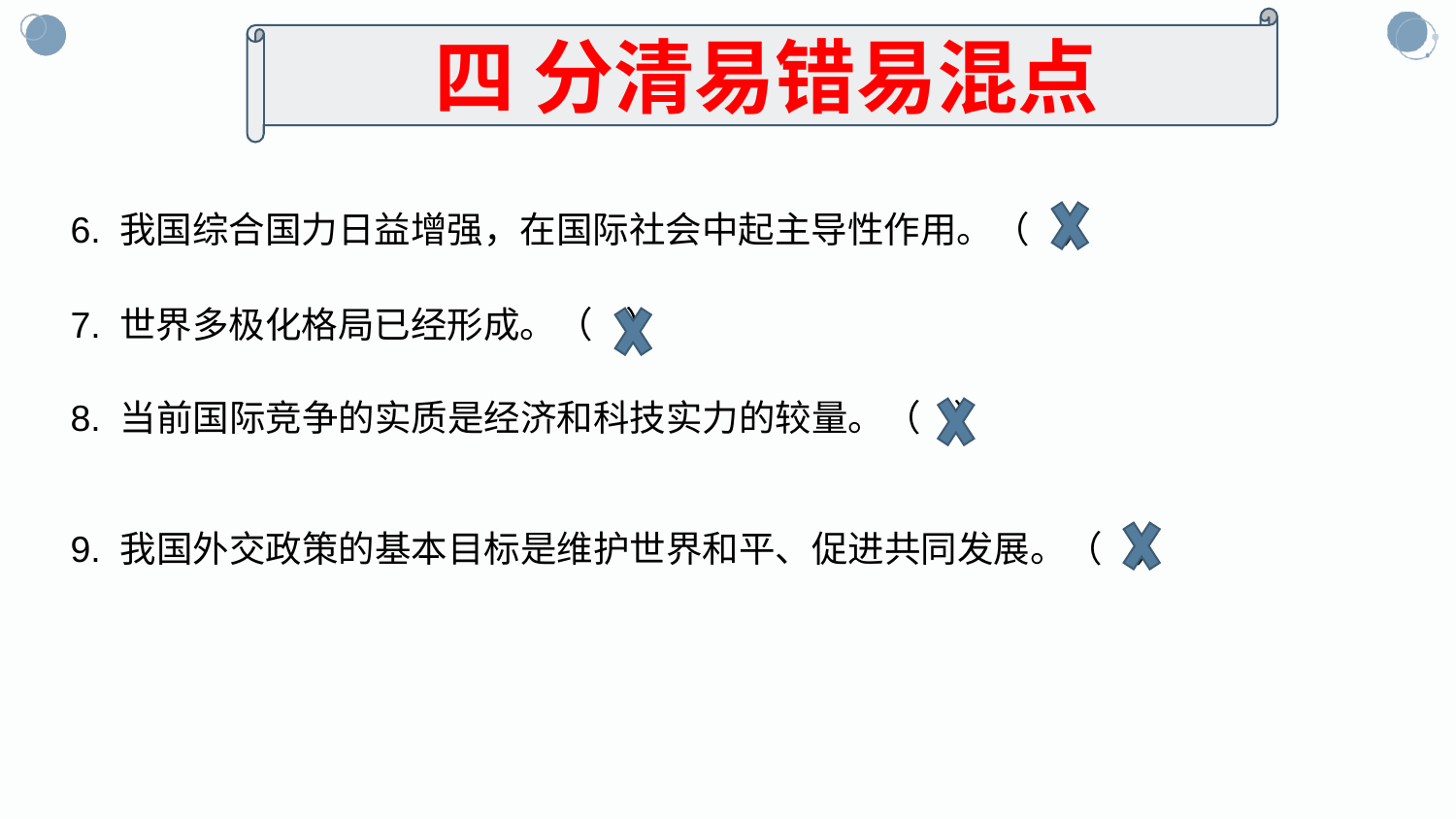

四 分清易错易混点
6. 我国综合国力日益增强，在国际社会中起主导性作用。（    ）

7. 世界多极化格局已经形成。（    ）

8. 当前国际竞争的实质是经济和科技实力的较量。（    ）
9. 我国外交政策的基本目标是维护世界和平、促进共同发展。（    ）